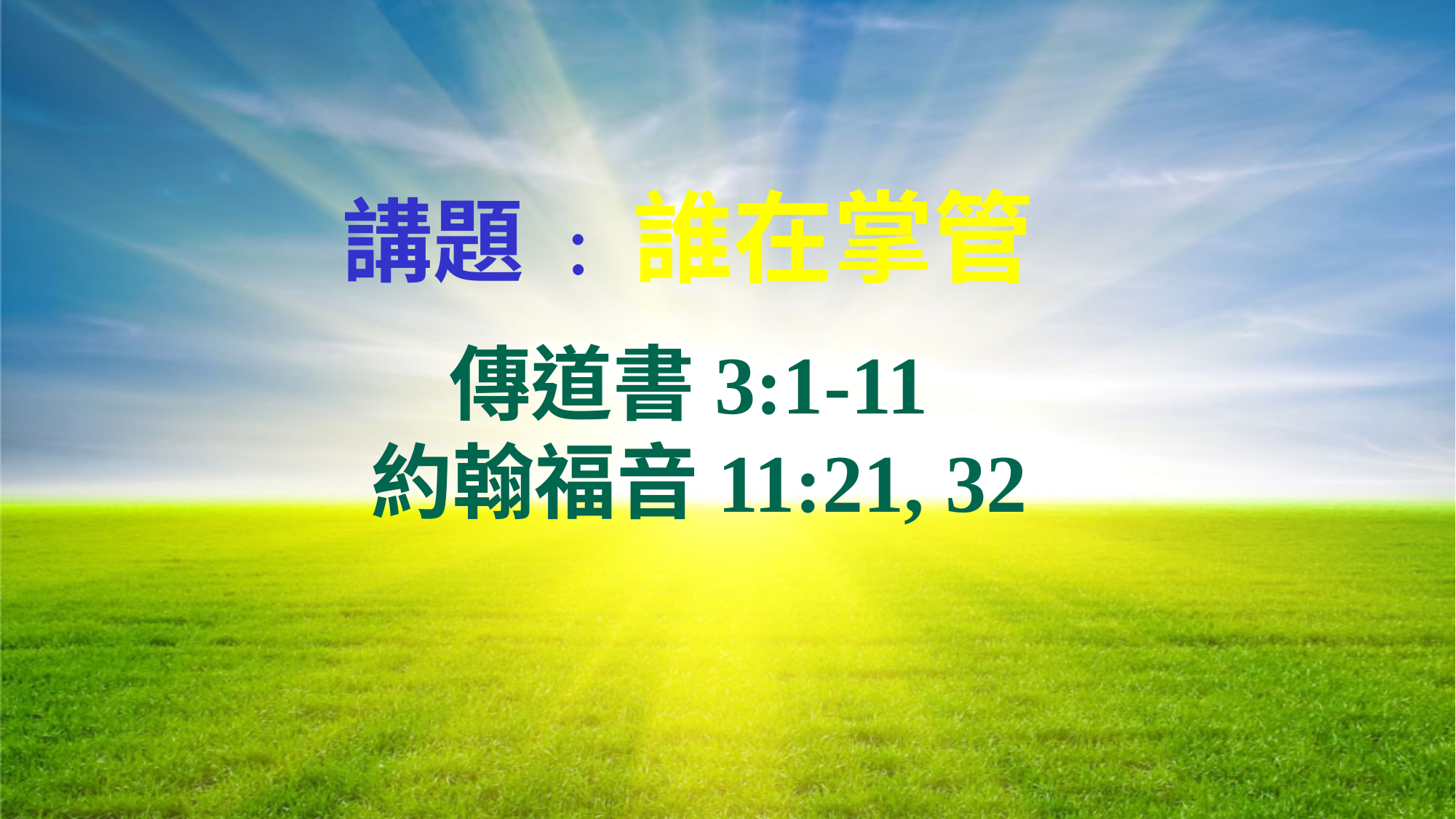

講題 : 誰在掌管
# 傳道書3:1-11 約翰福音11:21, 32